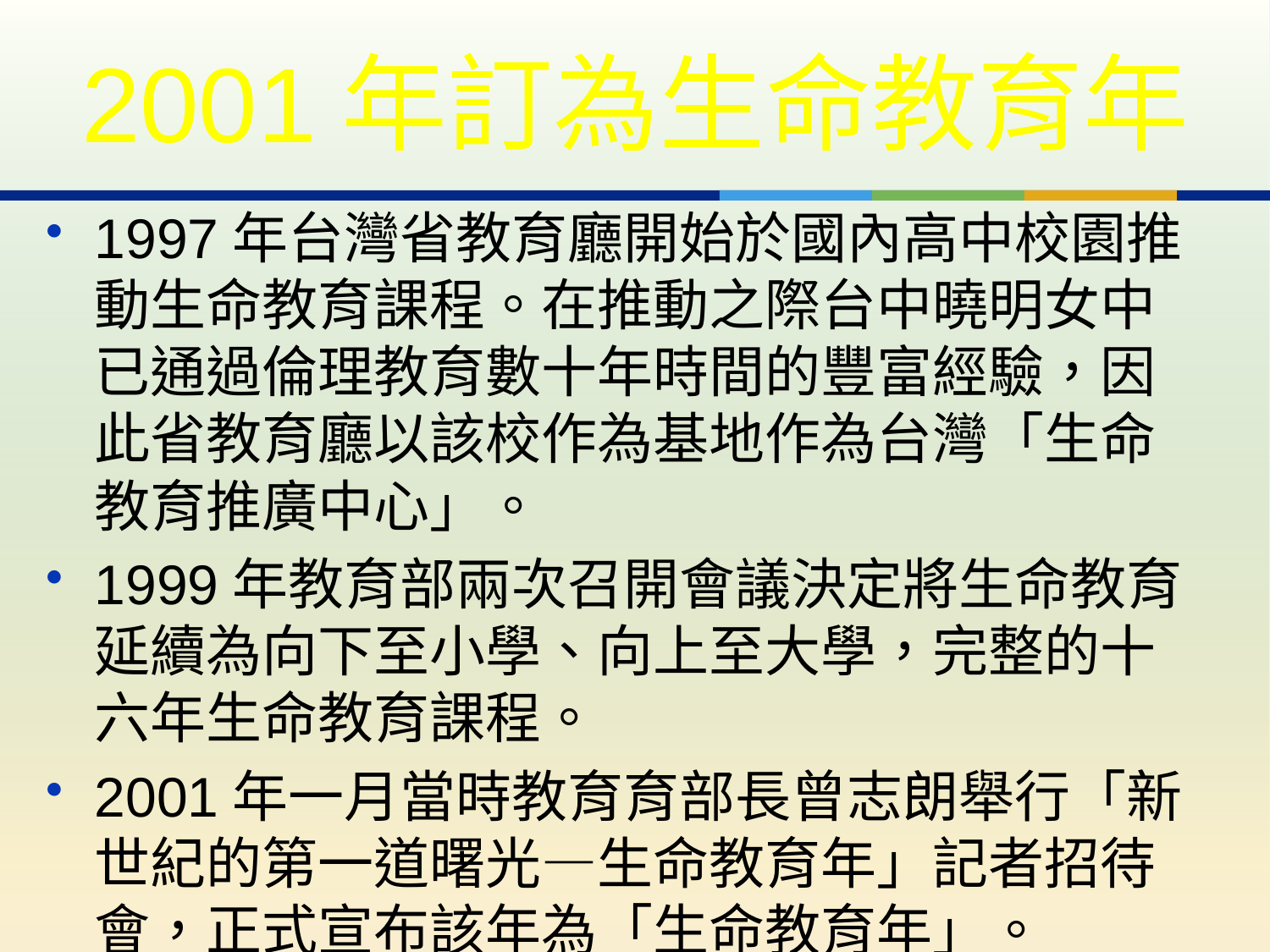

# 2001年訂為生命教育年
1997年台灣省教育廳開始於國內高中校園推動生命教育課程。在推動之際台中曉明女中已通過倫理教育數十年時間的豐富經驗，因此省教育廳以該校作為基地作為台灣「生命教育推廣中心」。
1999年教育部兩次召開會議決定將生命教育延續為向下至小學、向上至大學，完整的十六年生命教育課程。
2001年一月當時教育育部長曾志朗舉行「新世紀的第一道曙光—生命教育年」記者招待會，正式宣布該年為「生命教育年」。